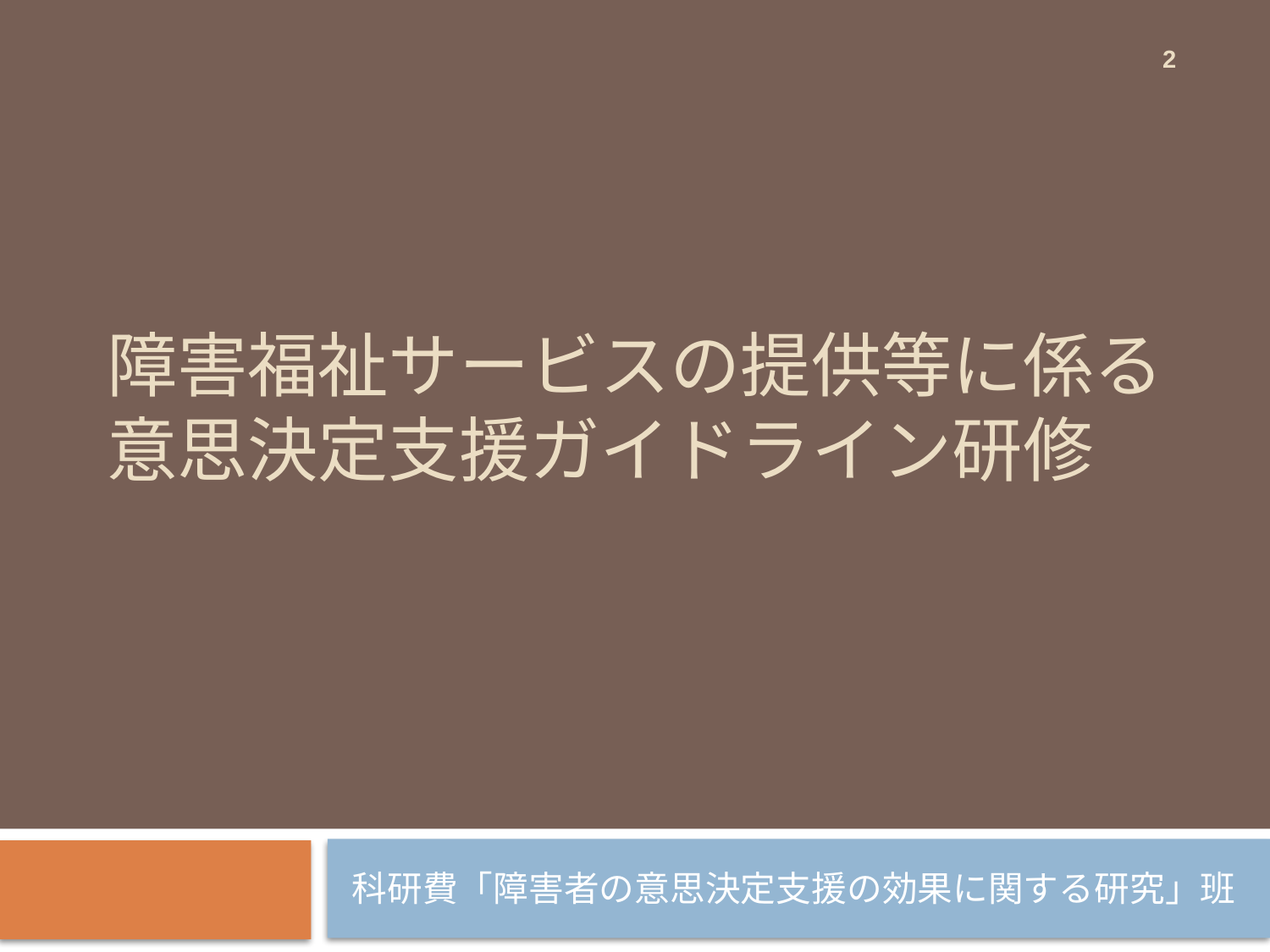

2
# 障害福祉サービスの提供等に係る 意思決定支援ガイドライン研修
科研費「障害者の意思決定支援の効果に関する研究」班